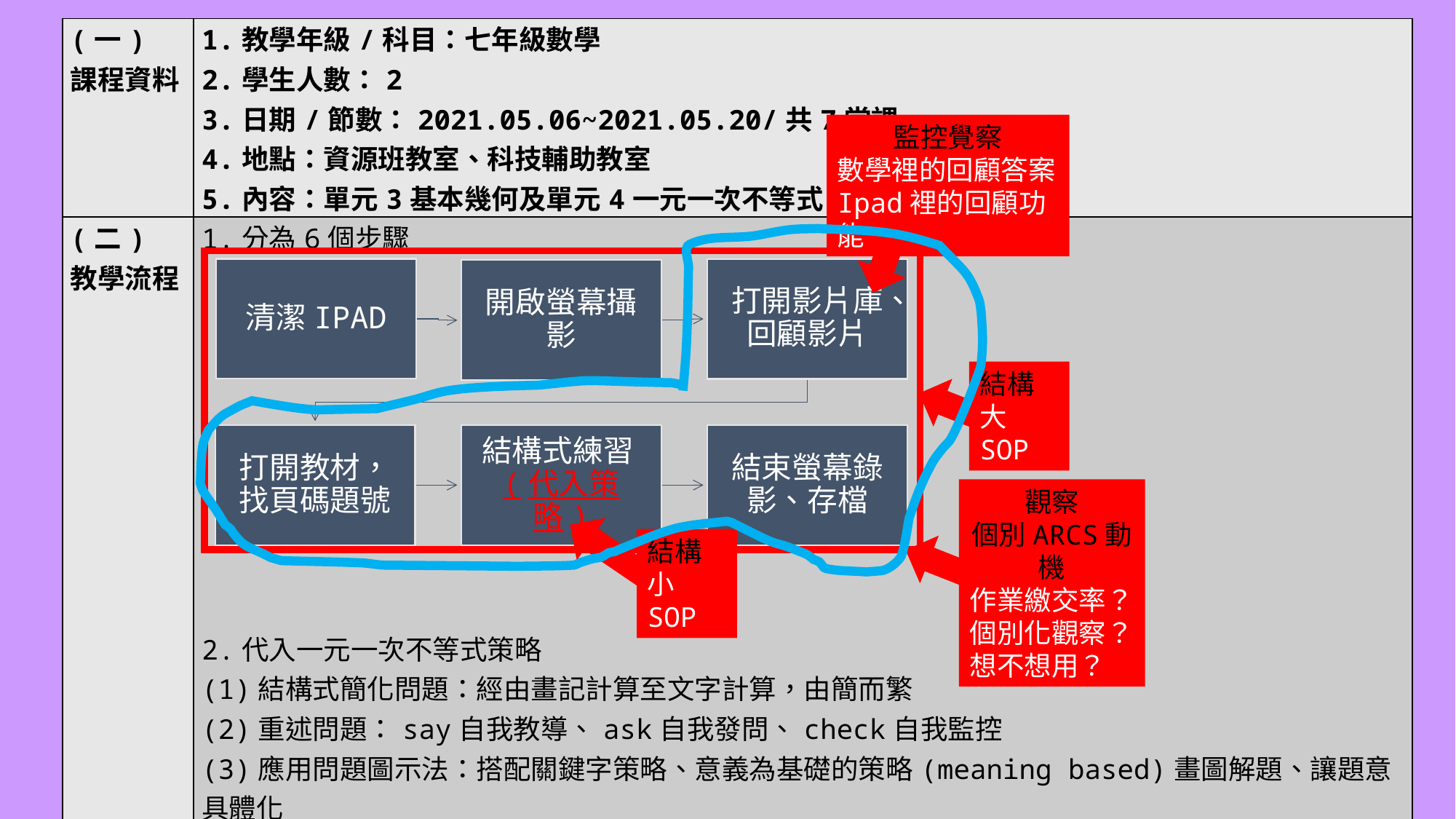

| (一) 課程資料 | 1.教學年級/科目：七年級數學 2.學生人數：2 3.日期/節數：2021.05.06~2021.05.20/共7堂課 4.地點：資源班教室、科技輔助教室 5.內容：單元3基本幾何及單元4一元一次不等式 |
| --- | --- |
| (二) 教學流程 | 1.分為6個步驟 2.代入一元一次不等式策略 (1)結構式簡化問題：經由畫記計算至文字計算，由簡而繁 (2)重述問題：say自我教導、ask自我發問、check自我監控 (3)應用問題圖示法：搭配關鍵字策略、意義為基礎的策略(meaning based)畫圖解題、讓題意具體化 3.代入幾何圖形策略 分類、記憶精緻化策略 結構式精熟策略 |
監控覺察
數學裡的回顧答案
Ipad裡的回顧功能

清潔IPAD

開啟螢幕攝影

打開影片庫、回顧影片

打開教材，找頁碼題號

結構式練習(代入策略)
結束螢幕錄影、存檔

結構
大SOP

觀察
個別ARCS動機
作業繳交率？
個別化觀察？
想不想用？

結構
小SOP